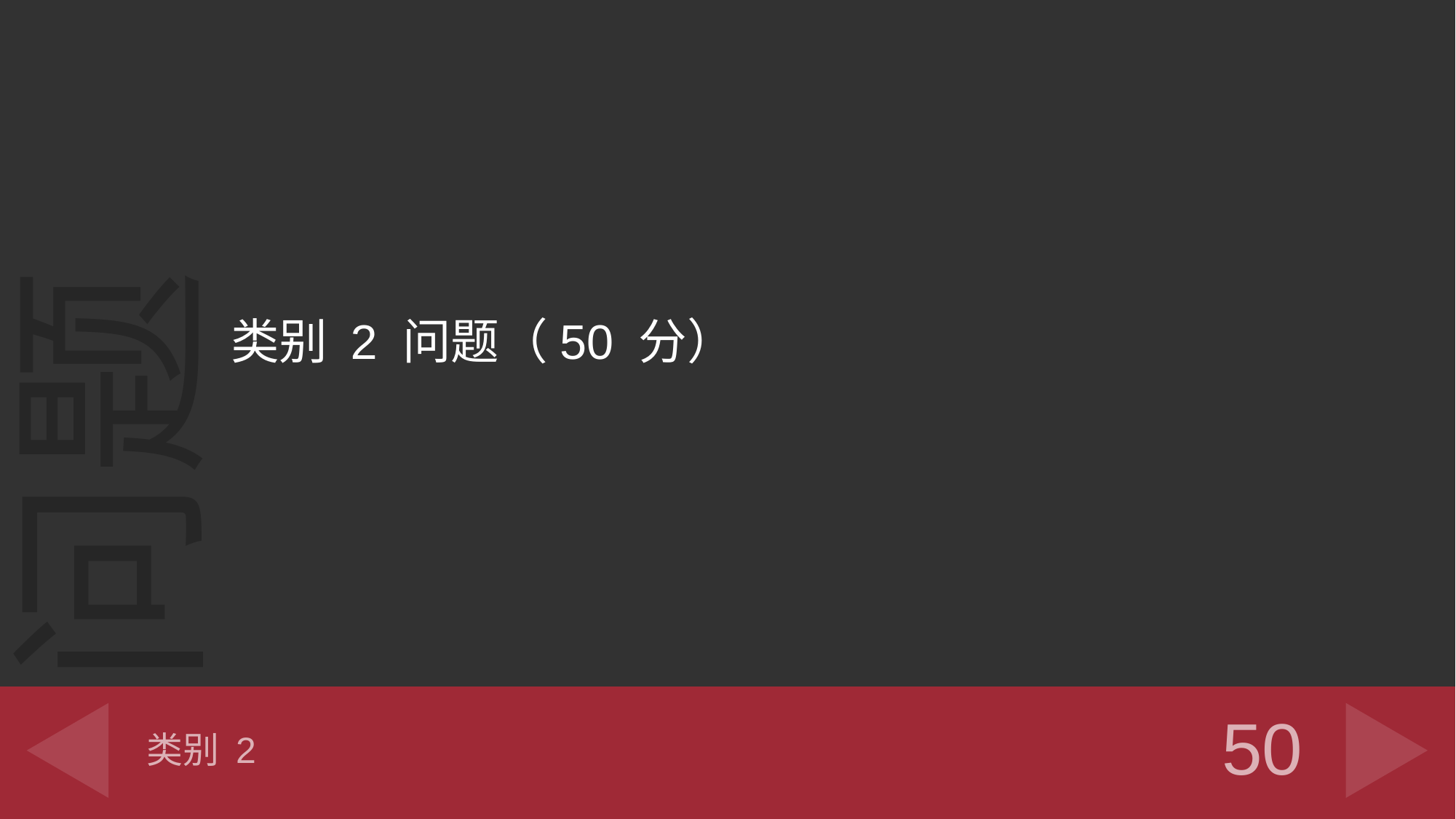

类别 2 问题（50 分）
# 类别 2
50